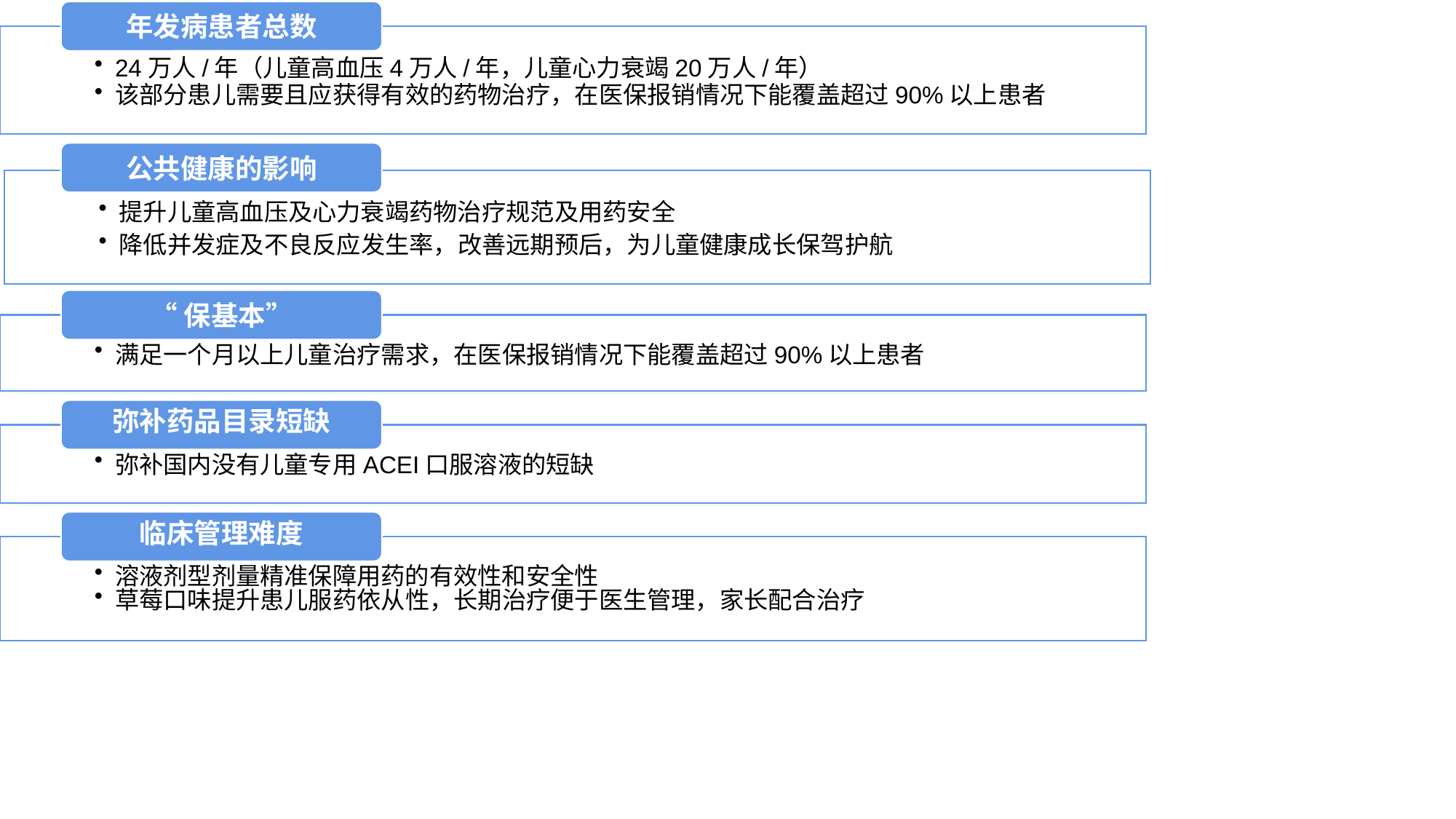

5：公平性
24万人/年（儿童高血压4万人/年，儿童心力衰竭20万人/年）
该部分患儿需要且应获得有效的药物治疗，在医保报销情况下能覆盖超过90%以上患者
年发病患者总数
提升儿童高血压及心力衰竭药物治疗规范及用药安全
降低并发症及不良反应发生率，改善远期预后，为儿童健康成长保驾护航
公共健康的影响
满足一个月以上儿童治疗需求，在医保报销情况下能覆盖超过90%以上患者
“保基本”
弥补国内没有儿童专用ACEI口服溶液的短缺
弥补药品目录短缺
溶液剂型剂量精准保障用药的有效性和安全性
草莓口味提升患儿服药依从性，长期治疗便于医生管理，家长配合治疗
临床管理难度